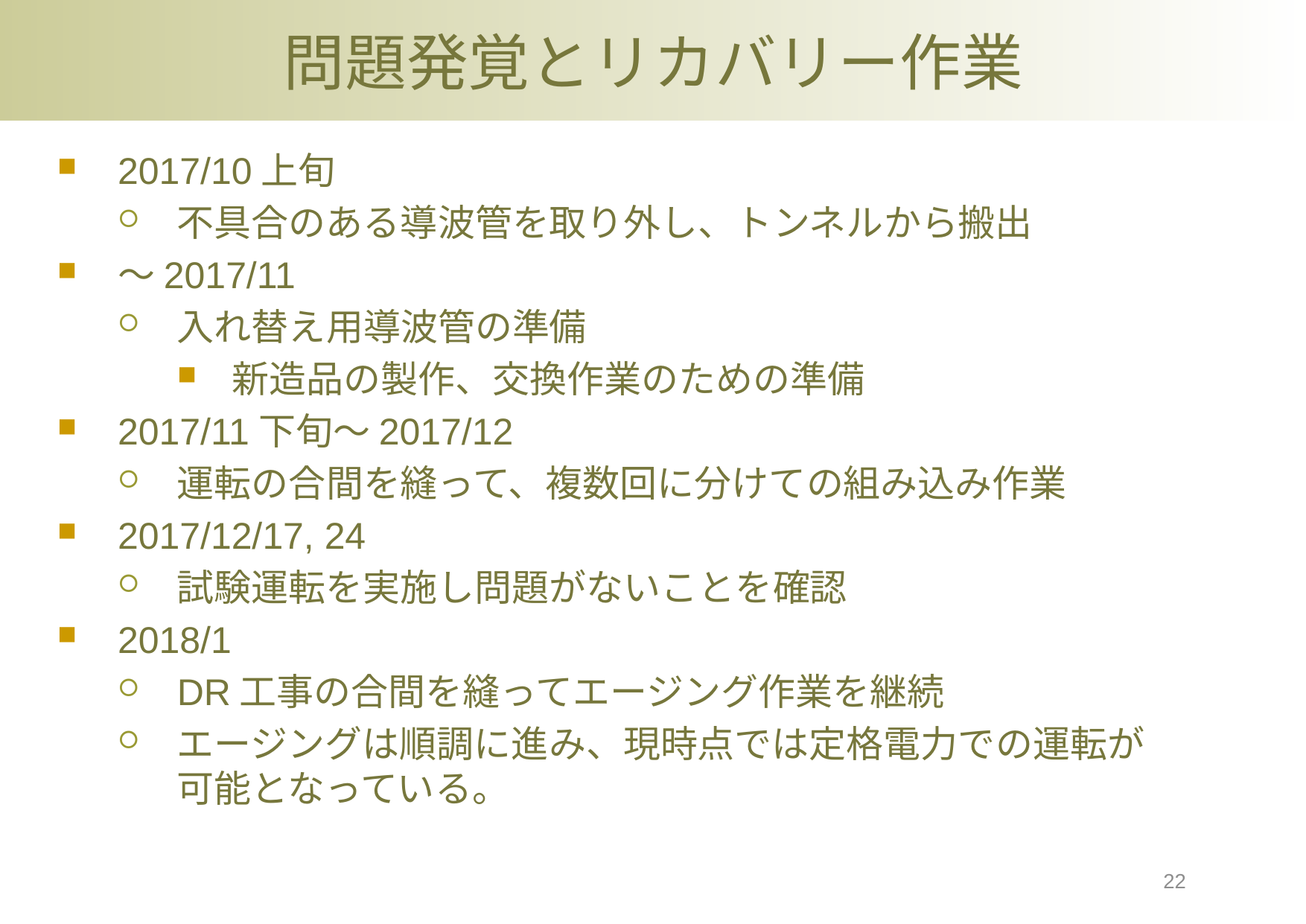

# 問題発覚とリカバリー作業
2017/10上旬
不具合のある導波管を取り外し、トンネルから搬出
～2017/11
入れ替え用導波管の準備
新造品の製作、交換作業のための準備
2017/11下旬～2017/12
運転の合間を縫って、複数回に分けての組み込み作業
2017/12/17, 24
試験運転を実施し問題がないことを確認
2018/1
DR工事の合間を縫ってエージング作業を継続
エージングは順調に進み、現時点では定格電力での運転が可能となっている。

22